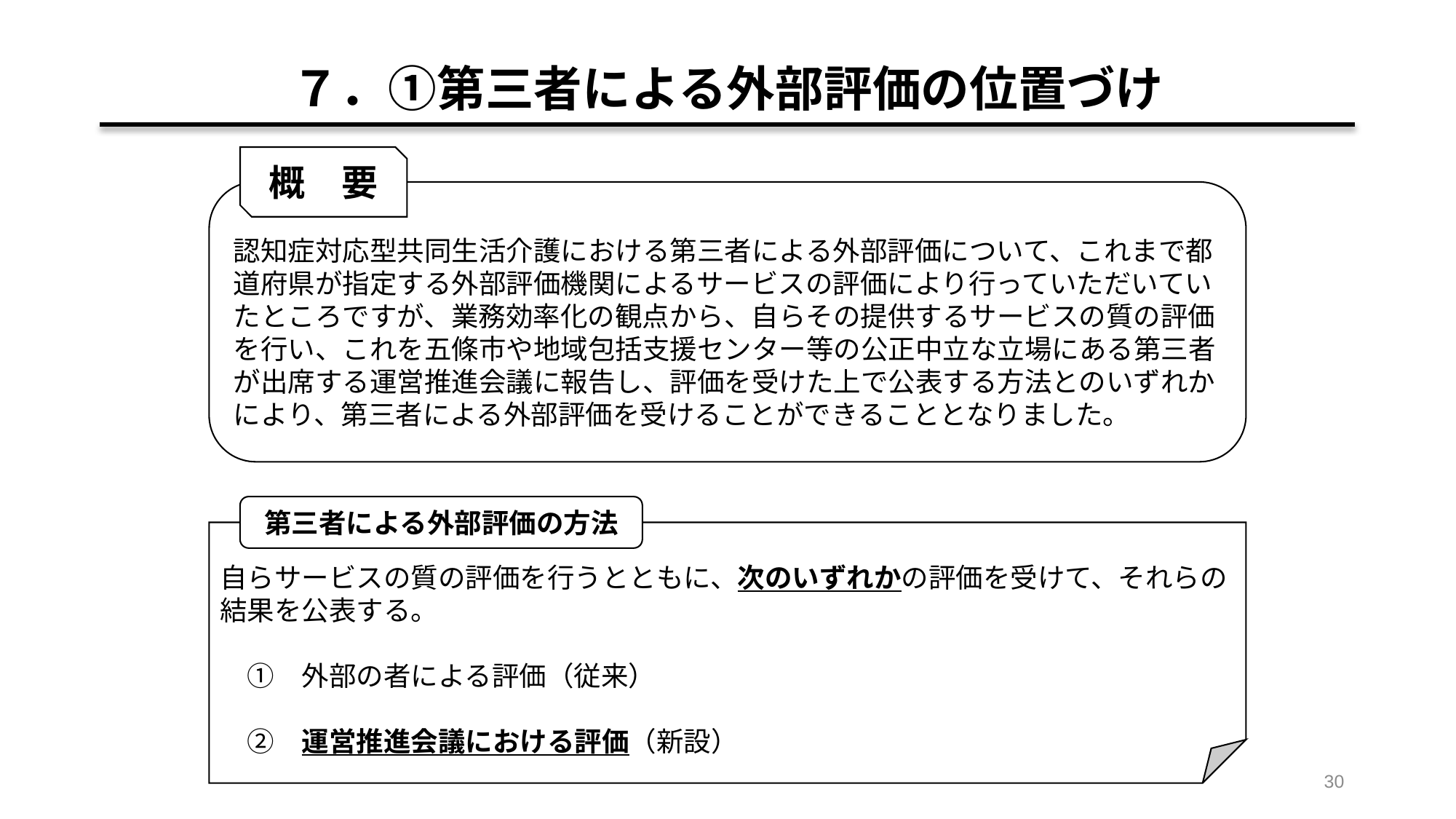

# ７．①第三者による外部評価の位置づけ
概　要

認知症対応型共同生活介護における第三者による外部評価について、これまで都道府県が指定する外部評価機関によるサービスの評価により行っていただいていたところですが、業務効率化の観点から、自らその提供するサービスの質の評価を行い、これを五條市や地域包括支援センター等の公正中立な立場にある第三者が出席する運営推進会議に報告し、評価を受けた上で公表する方法とのいずれかにより、第三者による外部評価を受けることができることとなりました。
第三者による外部評価の方法

自らサービスの質の評価を行うとともに、次のいずれかの評価を受けて、それらの結果を公表する。

　①　外部の者による評価（従来）

　②　運営推進会議における評価（新設）
30